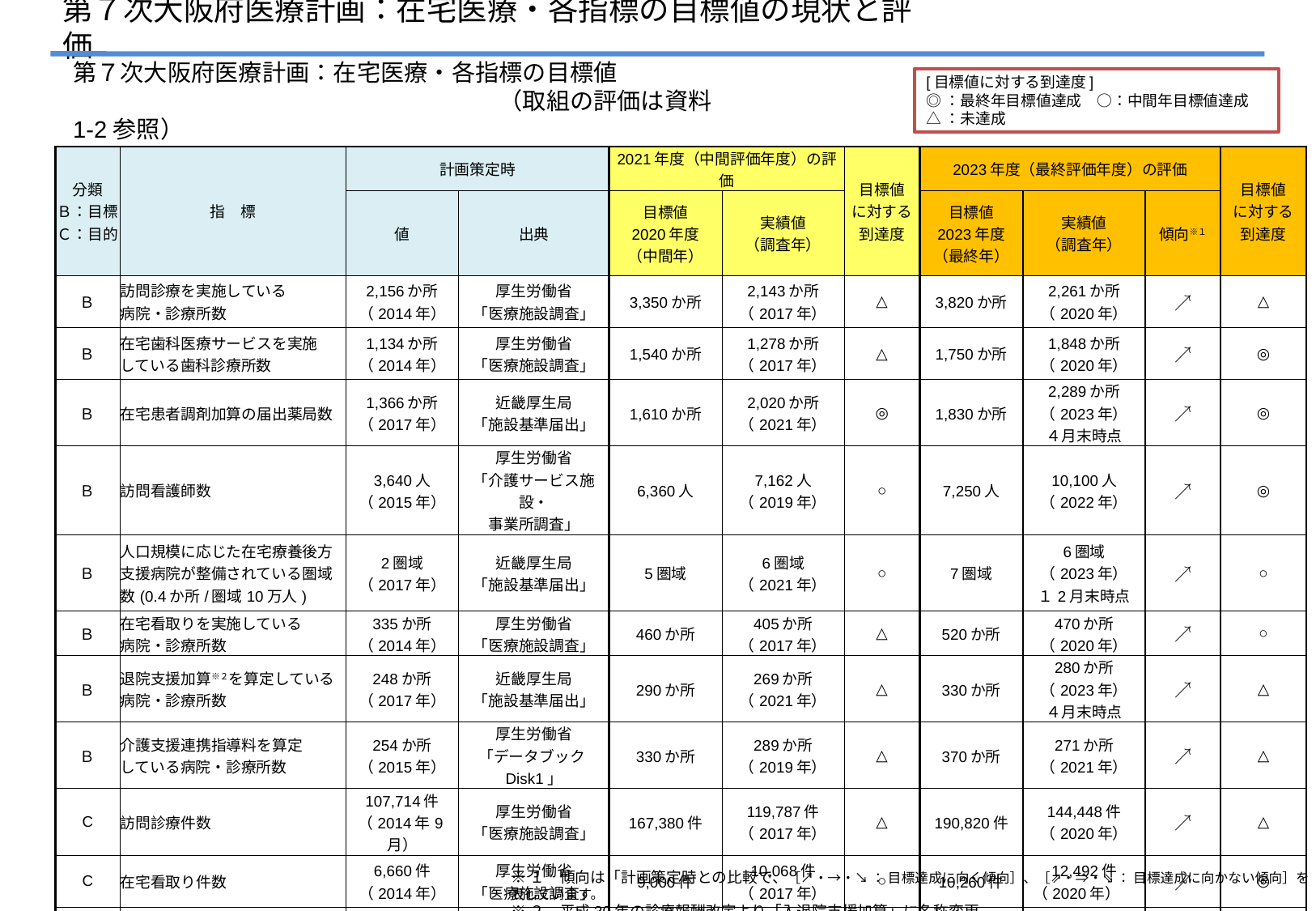

第７次大阪府医療計画：在宅医療・各指標の目標値の現状と評価

# 第７次大阪府医療計画：在宅医療・各指標の目標値 　　　　　　　　　　　　　　　　　　（取組の評価は資料1-2参照）
[目標値に対する到達度]
◎：最終年目標値達成　○：中間年目標値達成
△：未達成
| 分類 Ｂ：目標 Ｃ：目的 | 指　標 | 計画策定時 |  | 2021年度（中間評価年度）の評価 |  | 目標値 に対する 到達度 | 2023年度（最終評価年度）の評価 |  |  | 目標値 に対する 到達度 |
| --- | --- | --- | --- | --- | --- | --- | --- | --- | --- | --- |
|  |  | 値 | 出典 | 目標値 2020年度 （中間年） | 実績値 （調査年） |  | 目標値 2023年度 （最終年） | 実績値 （調査年） | 傾向※１ |  |
| Ｂ | 訪問診療を実施している 病院・診療所数 | 2,156か所 （2014年） | 厚生労働省 「医療施設調査」 | 3,350か所 | 2,143か所 （2017年） | △ | 3,820か所 | 2,261か所 （2020年） | ↗ | △ |
| Ｂ | 在宅歯科医療サービスを実施 している歯科診療所数 | 1,134か所 （2014年） | 厚生労働省 「医療施設調査」 | 1,540か所 | 1,278か所 （2017年） | △ | 1,750か所 | 1,848か所 （2020年） | ↗ | ◎ |
| Ｂ | 在宅患者調剤加算の届出薬局数 | 1,366か所 （2017年） | 近畿厚生局 「施設基準届出」 | 1,610か所 | 2,020か所 （2021年） | ◎ | 1,830か所 | 2,289か所 （2023年） ４月末時点 | ↗ | ◎ |
| Ｂ | 訪問看護師数 | 3,640人 （2015年） | 厚生労働省 「介護サービス施設・ 事業所調査」 | 6,360人 | 7,162人 （2019年） | ○ | 7,250人 | 10,100人 （2022年） | ↗ | ◎ |
| Ｂ | 人口規模に応じた在宅療養後方 支援病院が整備されている圏域数(0.4か所/圏域10万人) | 2圏域 （2017年） | 近畿厚生局 「施設基準届出」 | 5圏域 | 6圏域 （2021年） | ○ | 7圏域 | 6圏域 （2023年） １2月末時点 | ↗ | ○ |
| Ｂ | 在宅看取りを実施している 病院・診療所数 | 335か所 （2014年） | 厚生労働省 「医療施設調査」 | 460か所 | 405か所 （2017年） | △ | 520か所 | 470か所 （2020年） | ↗ | ○ |
| Ｂ | 退院支援加算※２を算定している 病院・診療所数 | 248か所 （2017年） | 近畿厚生局 「施設基準届出」 | 290か所 | 269か所 （2021年） | △ | 330か所 | 280か所 （2023年） ４月末時点 | ↗ | △ |
| Ｂ | 介護支援連携指導料を算定 している病院・診療所数 | 254か所 （2015年） | 厚生労働省 「データブックDisk1」 | 330か所 | 289か所 （2019年） | △ | 370か所 | 271か所 （2021年） | ↗ | △ |
| C | 訪問診療件数 | 107,714件 （2014年9月） | 厚生労働省 「医療施設調査」 | 167,380件 | 119,787件 （2017年） | △ | 190,820件 | 144,448件 （2020年） | ↗ | △ |
| C | 在宅看取り件数 | 6,660件 （2014年） | 厚生労働省 「医療施設調査」 | 9,000件 | 10,068件 （2017年） | ○ | 10,260件 | 12,492件 （2020年） | ↗ | ◎ |
| C | 介護支援連携指導料算定件数 | 25,321件 （2015年） | 厚生労働省 「データブックDisk1」 | 32,660件 | 41,516件 （2019年） | ◎ | 37,230件 | 26,112件 （2021年） | ↗ | △ |
※１　傾向は「計画策定時との比較で、［↗・→・↘ ： 目標達成に向く傾向］、［⇗・⇒・⇘ ： 目標達成に向かない傾向］を表しています。
※２　平成30年の診療報酬改定より「入退院支援加算」に名称変更